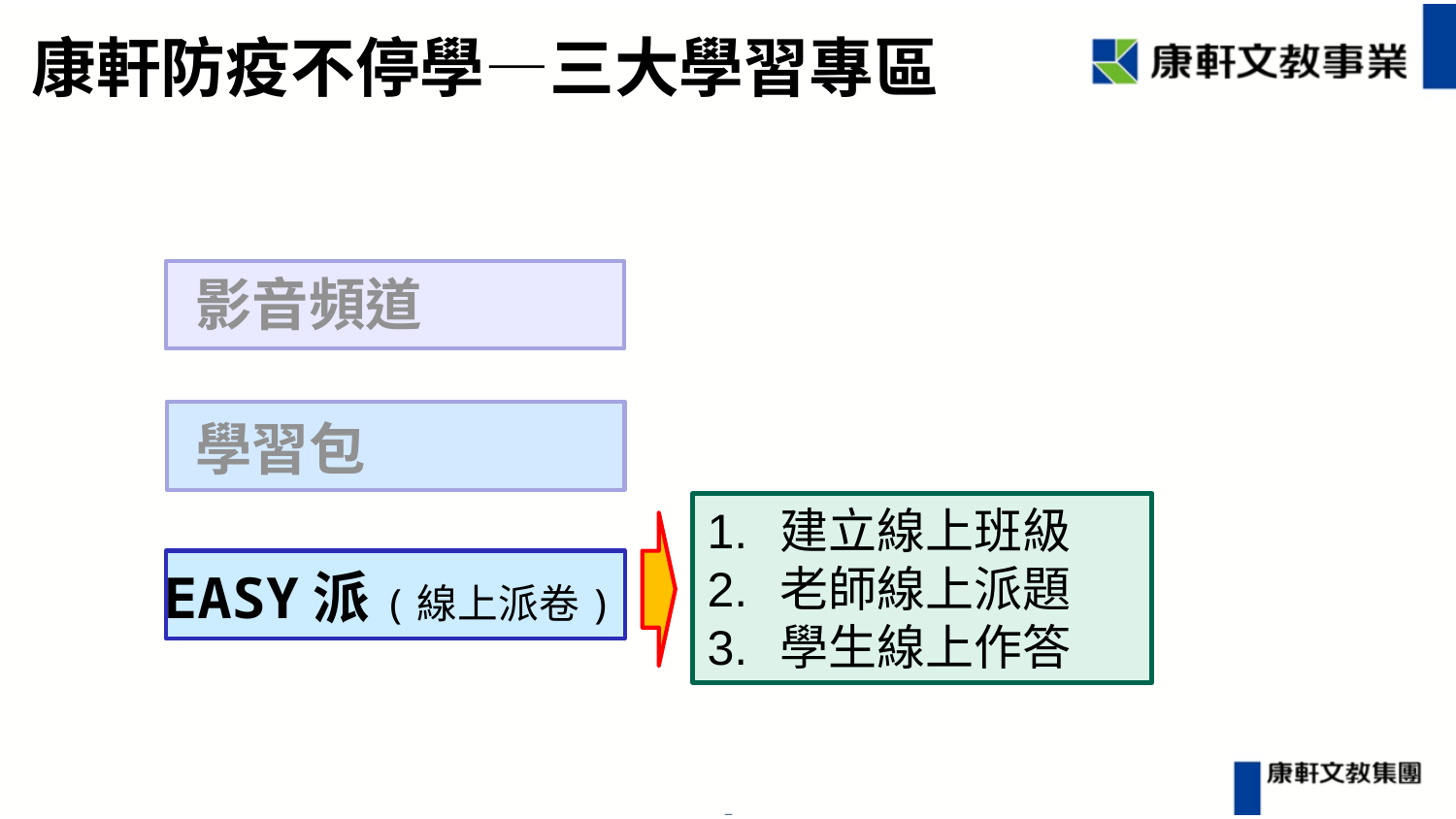

康軒防疫不停學—三大學習專區

影音頻道

學習包
建立線上班級
老師線上派題
學生線上作答

EASY派(線上派卷)